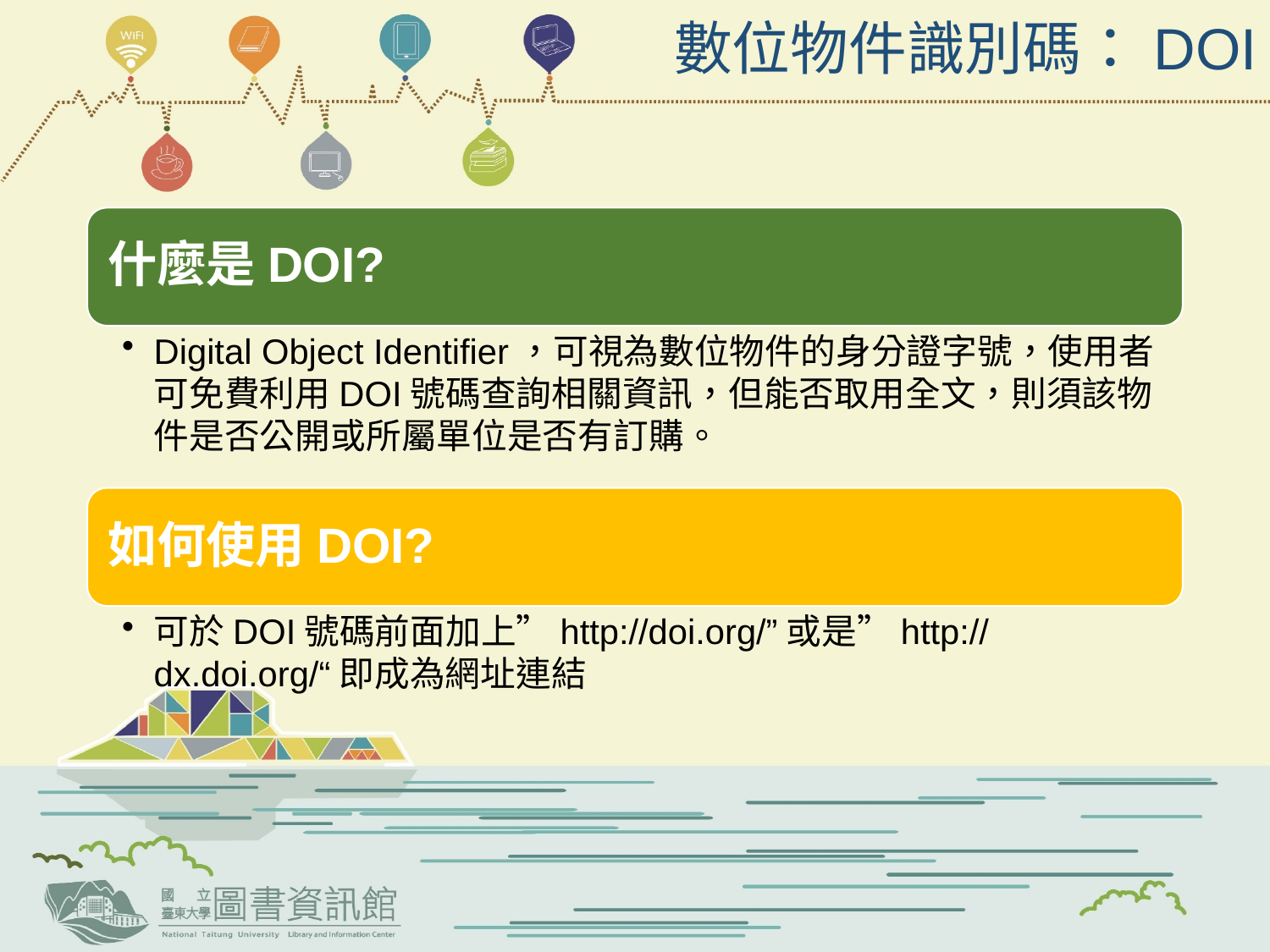

# 數位物件識別碼：DOI
什麼是DOI?
Digital Object Identifier，可視為數位物件的身分證字號，使用者可免費利用DOI號碼查詢相關資訊，但能否取用全文，則須該物件是否公開或所屬單位是否有訂購。
如何使用DOI?
可於DOI號碼前面加上”http://doi.org/”或是”http://dx.doi.org/“即成為網址連結